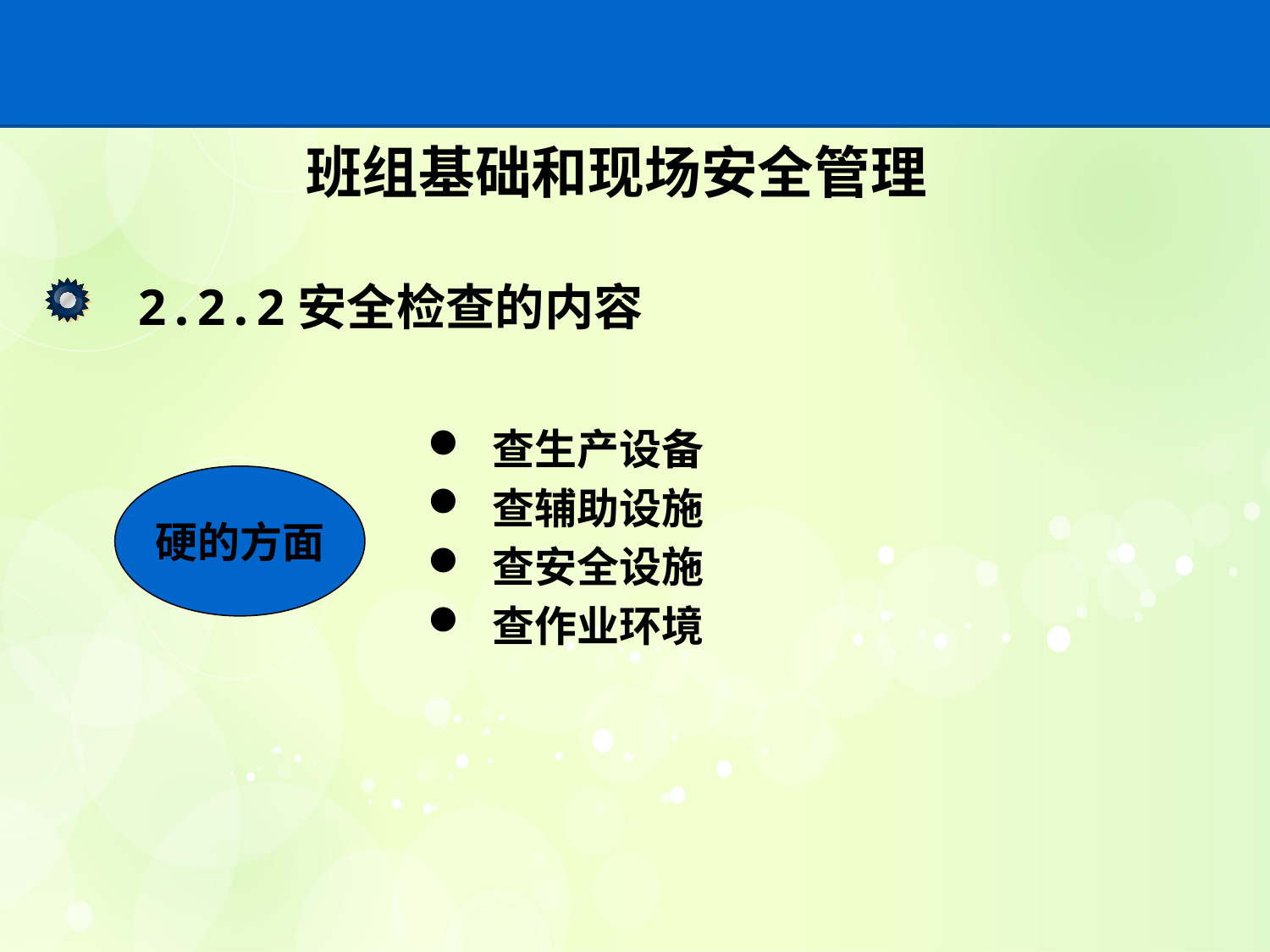

# 班组基础和现场安全管理
2.2.2安全检查的内容

查生产设备
查辅助设施
查安全设施
查作业环境
硬的方面